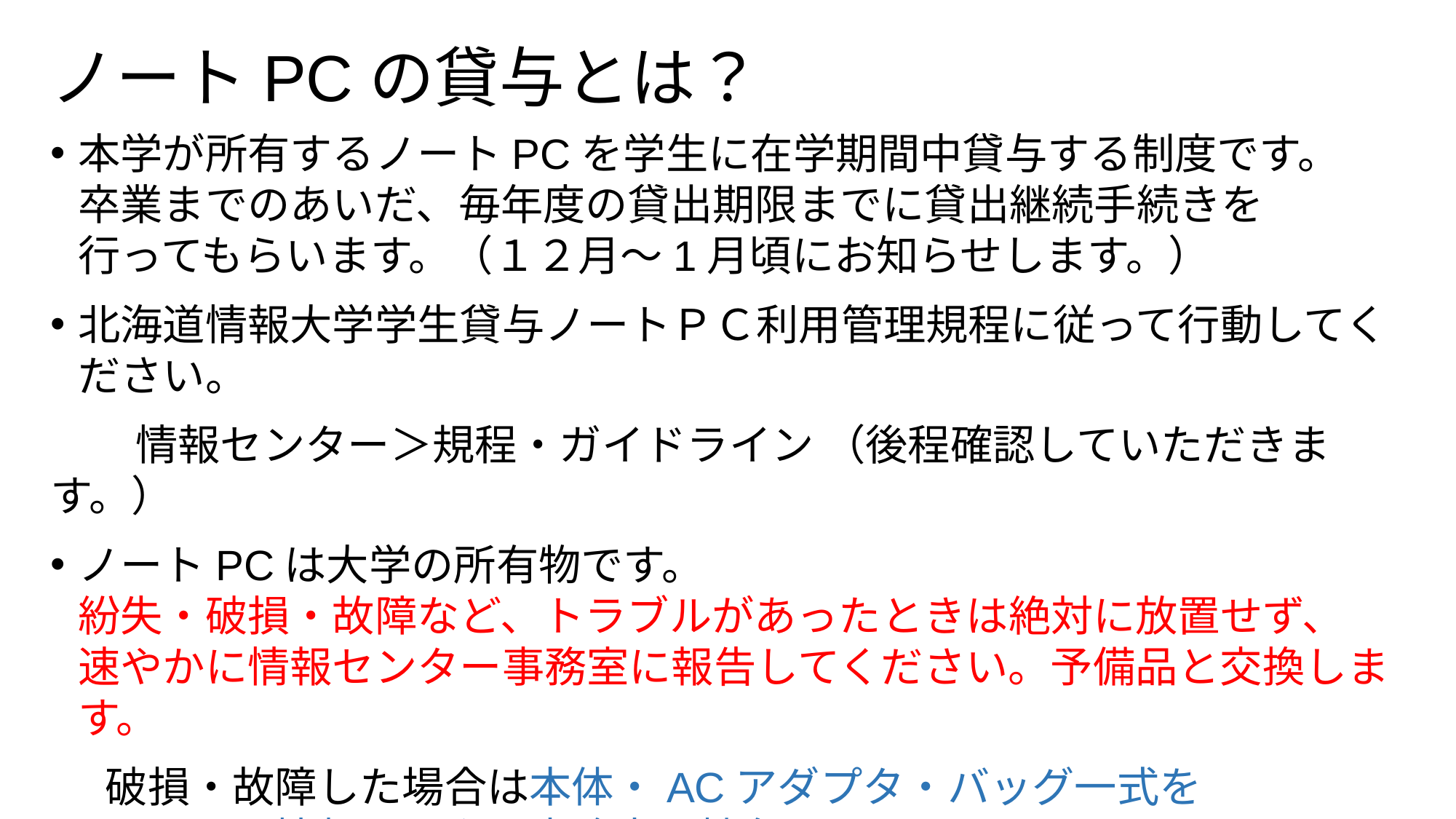

# ノートPCの貸与とは？
本学が所有するノートPCを学生に在学期間中貸与する制度です。
卒業までのあいだ、毎年度の貸出期限までに貸出継続手続きを
行ってもらいます。（１２月～1月頃にお知らせします。）
北海道情報大学学生貸与ノートＰＣ利用管理規程に従って行動してください。
　　情報センター＞規程・ガイドライン （後程確認していただきます。）
ノートPCは大学の所有物です。
紛失・破損・故障など、トラブルがあったときは絶対に放置せず、
速やかに情報センター事務室に報告してください。予備品と交換します。
破損・故障した場合は本体・ACアダプタ・バッグ一式を
まとめて情報センター事務室に持参してください。